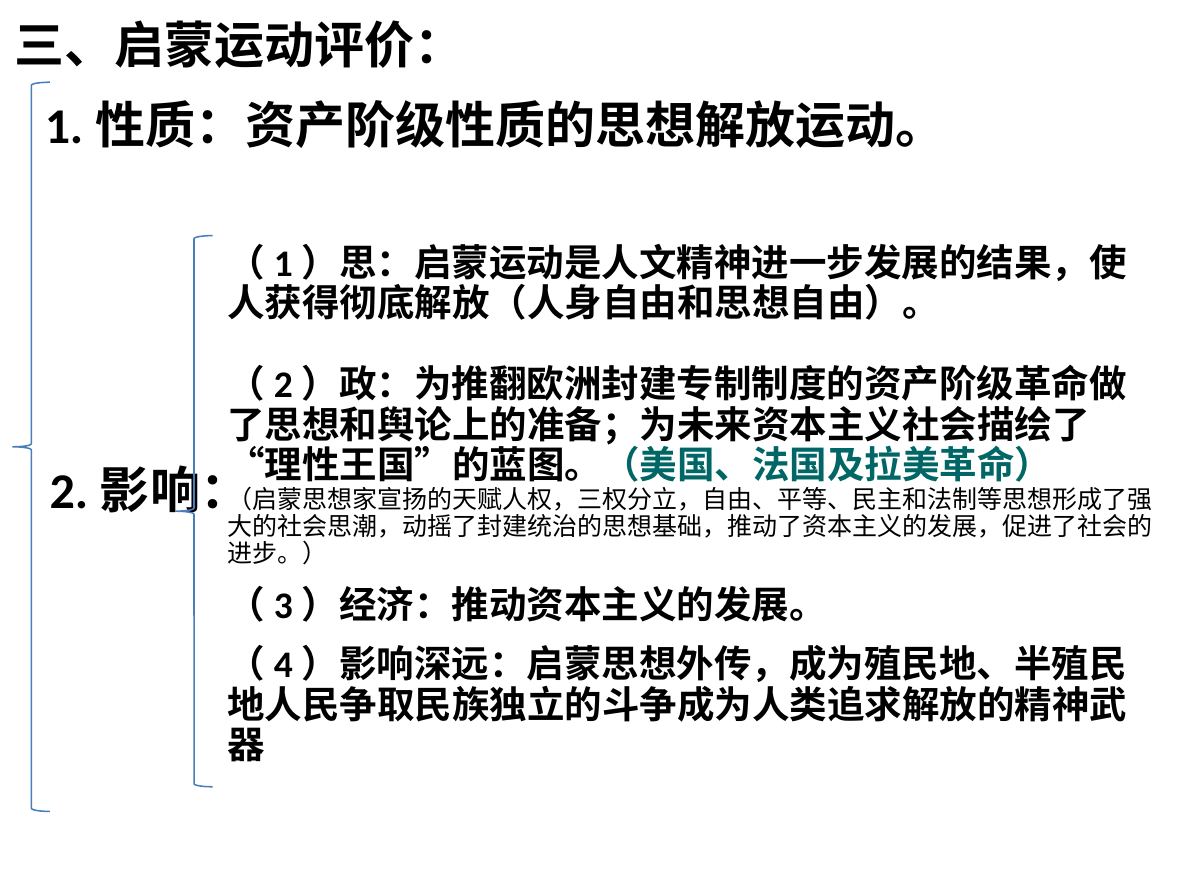

三、启蒙运动评价：

1.性质：资产阶级性质的思想解放运动。

（1）思：启蒙运动是人文精神进一步发展的结果，使人获得彻底解放（人身自由和思想自由）。

（2）政：为推翻欧洲封建专制制度的资产阶级革命做了思想和舆论上的准备；为未来资本主义社会描绘了 “理性王国”的蓝图。（美国、法国及拉美革命）
（启蒙思想家宣扬的天赋人权，三权分立，自由、平等、民主和法制等思想形成了强大的社会思潮，动摇了封建统治的思想基础，推动了资本主义的发展，促进了社会的进步。）
（3）经济：推动资本主义的发展。
（4）影响深远：启蒙思想外传，成为殖民地、半殖民地人民争取民族独立的斗争成为人类追求解放的精神武器
2.影响：